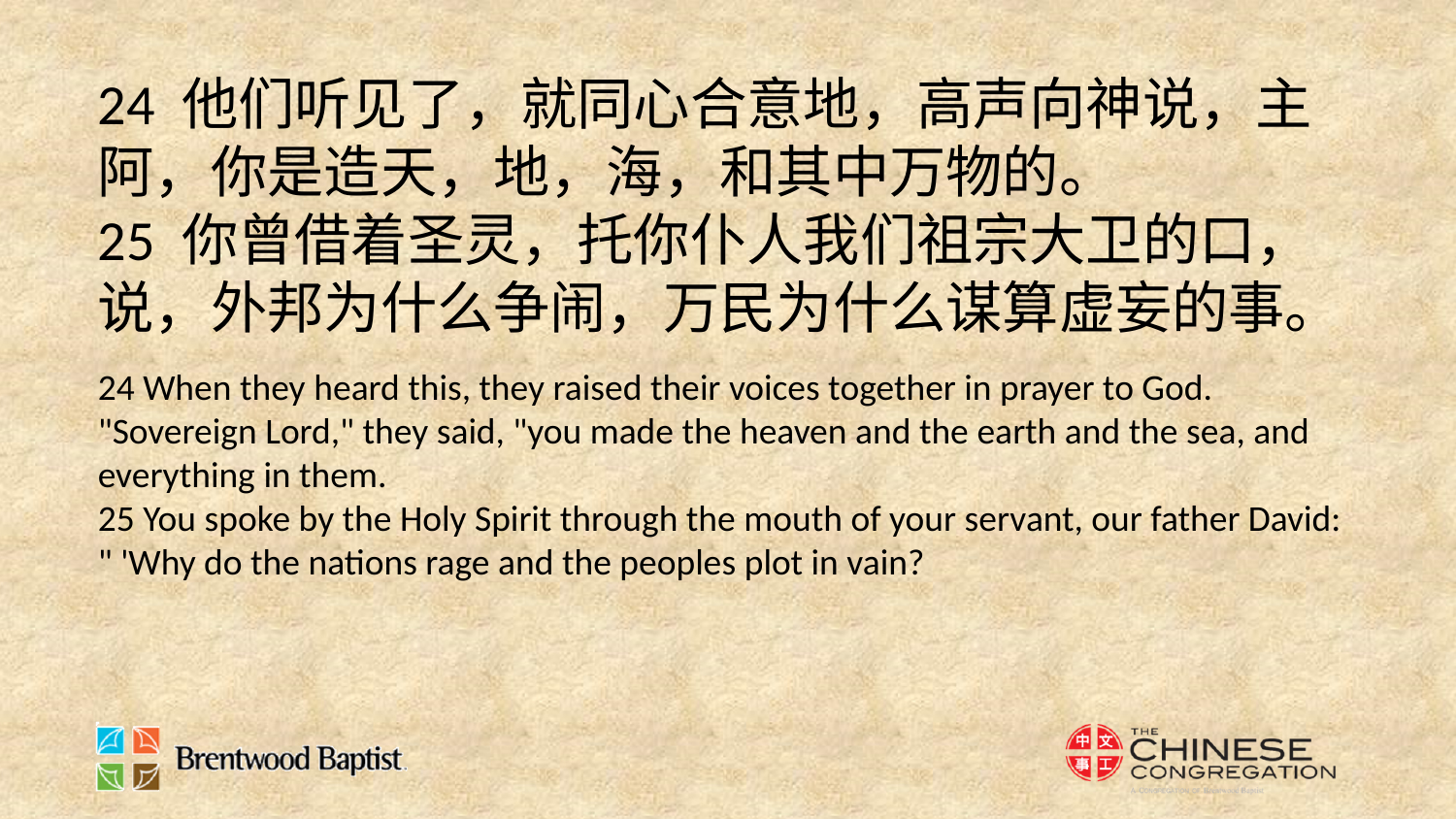

24 他们听见了，就同心合意地，高声向神说，主阿，你是造天，地，海，和其中万物的。
25 你曾借着圣灵，托你仆人我们祖宗大卫的口，说，外邦为什么争闹，万民为什么谋算虚妄的事。

24 When they heard this, they raised their voices together in prayer to God. "Sovereign Lord," they said, "you made the heaven and the earth and the sea, and everything in them.
25 You spoke by the Holy Spirit through the mouth of your servant, our father David: " 'Why do the nations rage and the peoples plot in vain?